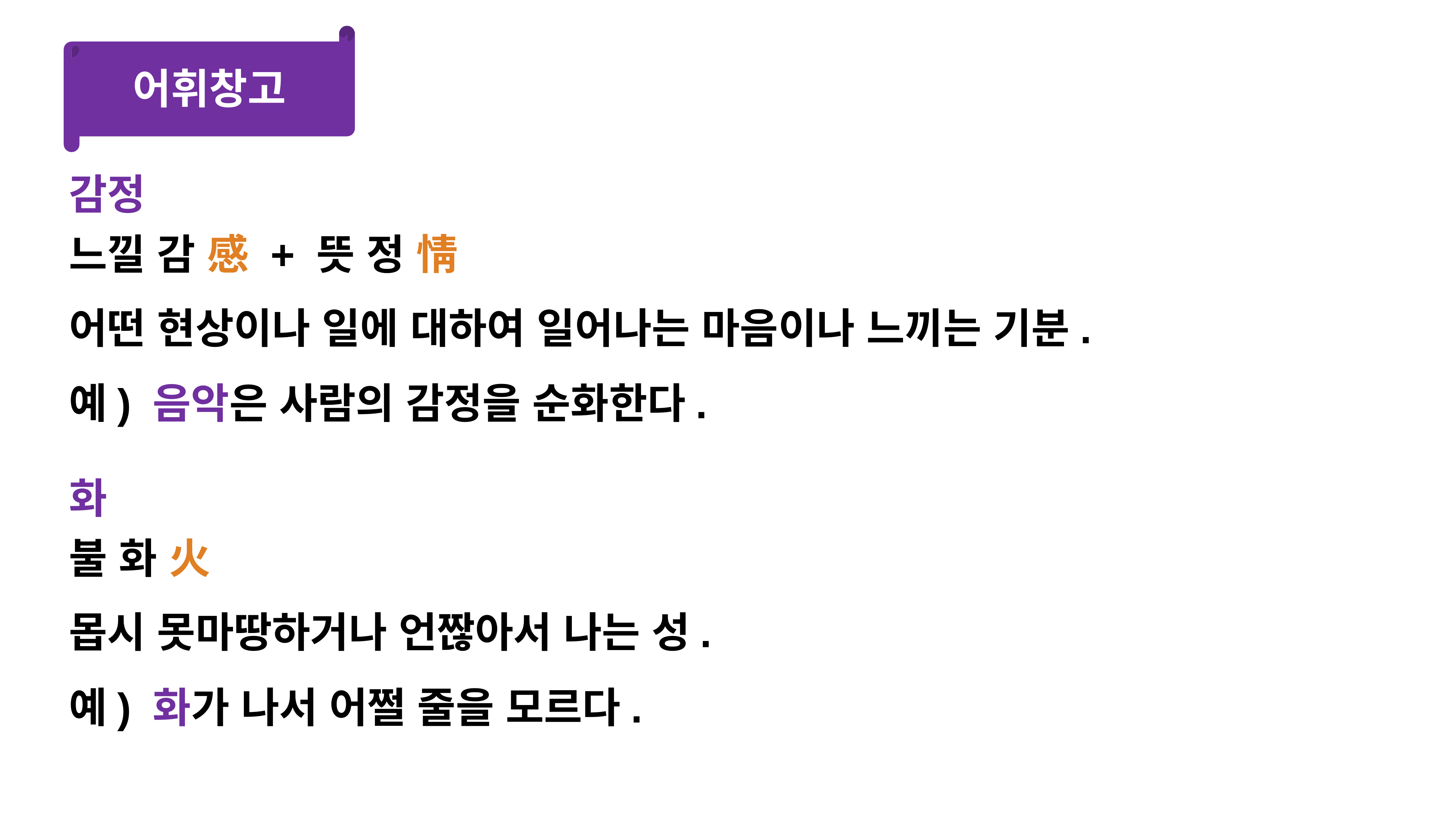

어휘창고
감정
느낄 감 感 + 뜻 정 情
어떤 현상이나 일에 대하여 일어나는 마음이나 느끼는 기분.
예) 음악은 사람의 감정을 순화한다.
화
불 화 火
몹시 못마땅하거나 언짢아서 나는 성.
예) 화가 나서 어쩔 줄을 모르다.